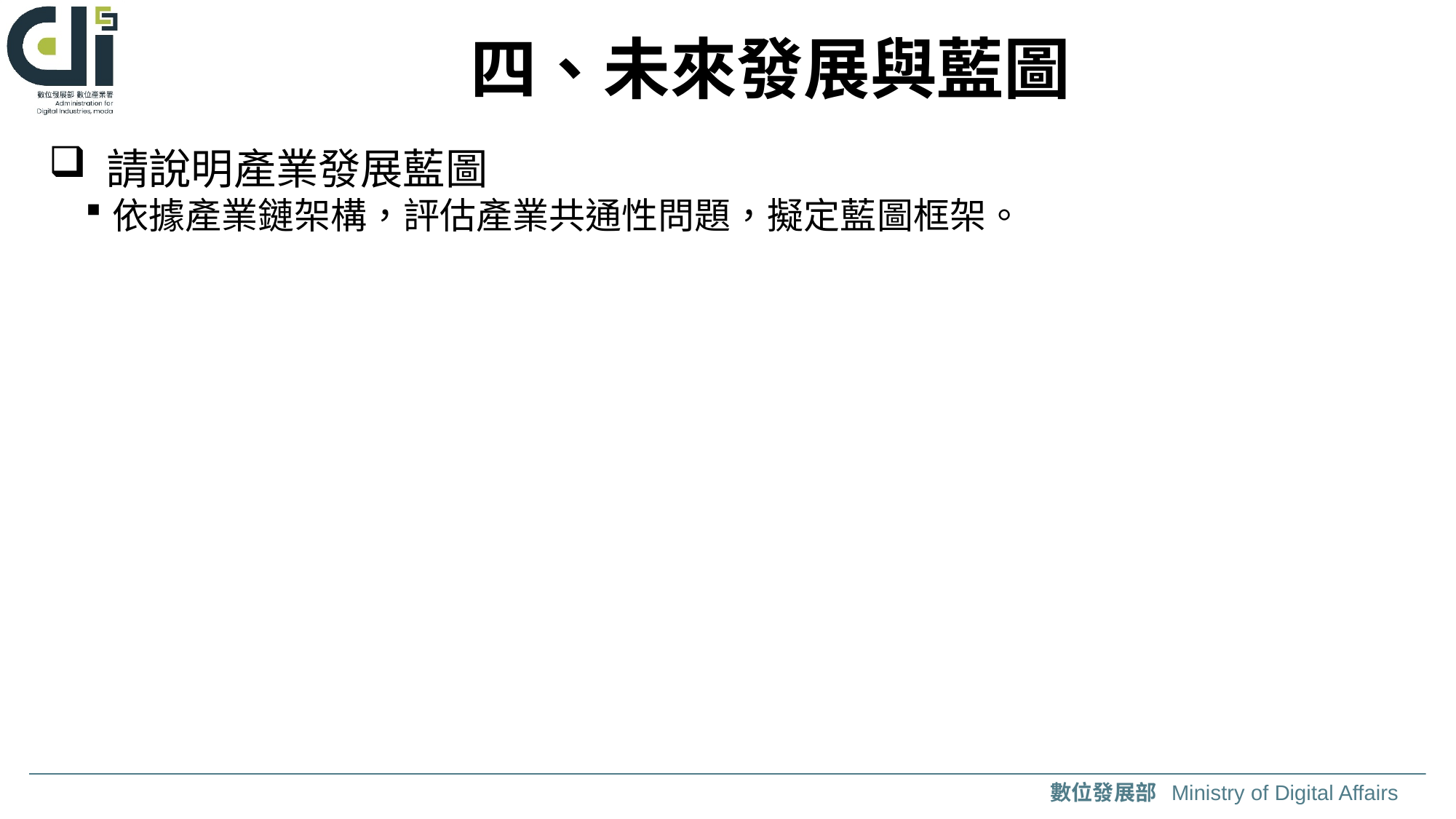

# 四、未來發展與藍圖
 請說明產業發展藍圖
依據產業鏈架構，評估產業共通性問題，擬定藍圖框架。